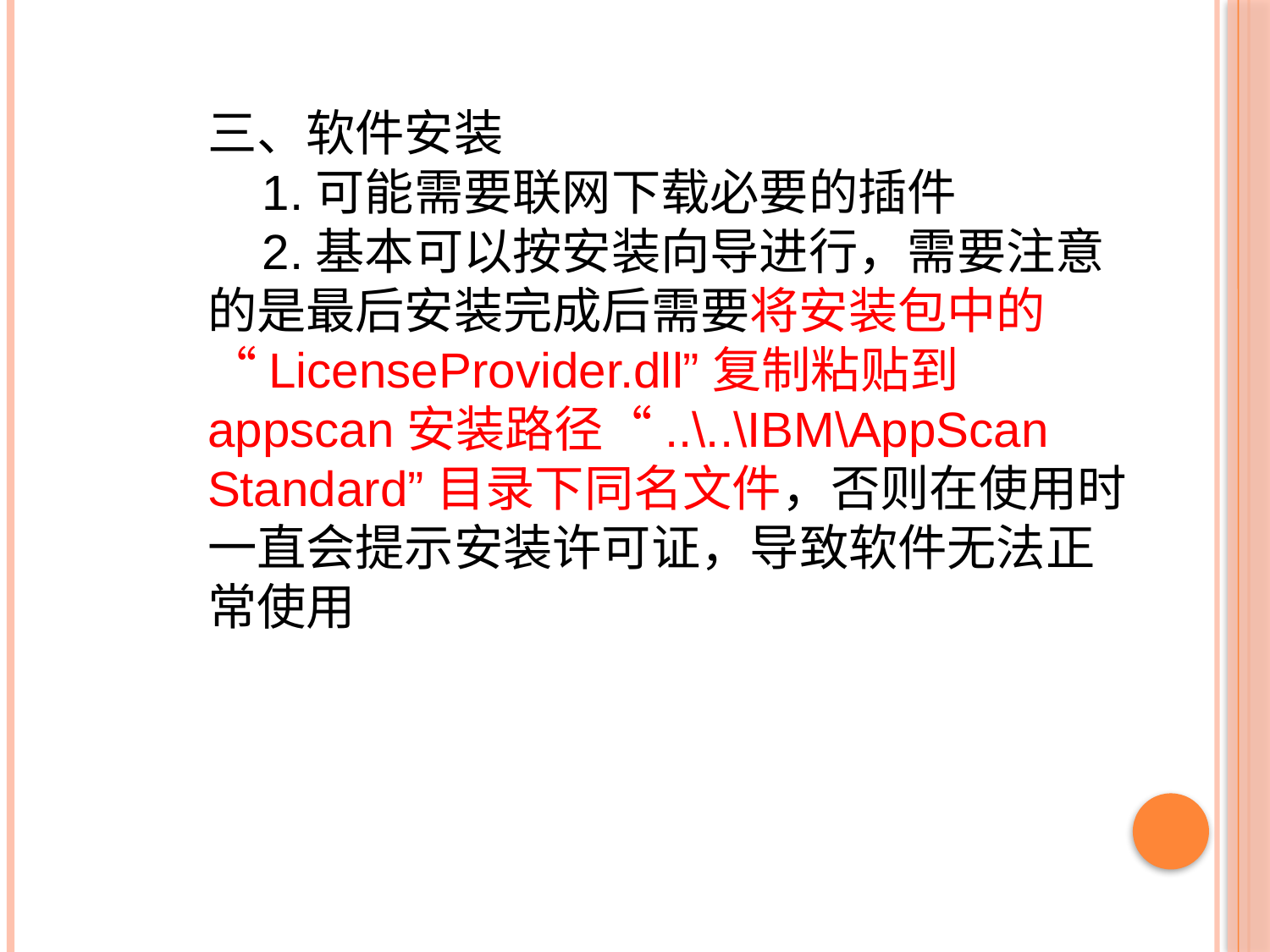

三、软件安装
    1.可能需要联网下载必要的插件
    2.基本可以按安装向导进行，需要注意的是最后安装完成后需要将安装包中的“LicenseProvider.dll”复制粘贴到appscan安装路径“..\..\IBM\AppScan Standard”目录下同名文件，否则在使用时一直会提示安装许可证，导致软件无法正常使用